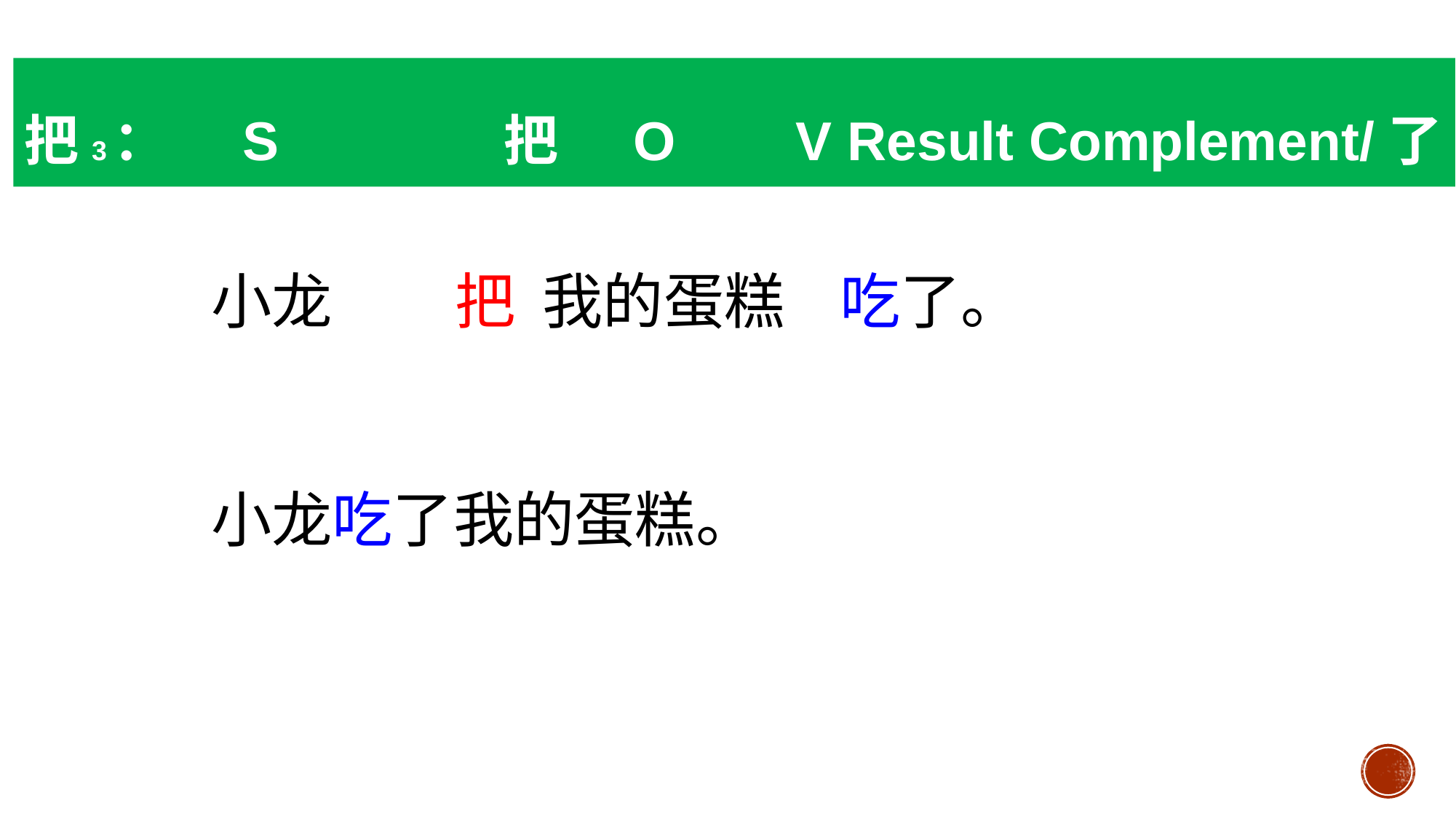

把3：     S              把     O        V Result Complement/了
小龙         把  我的蛋糕    吃了。

小龙吃了我的蛋糕。